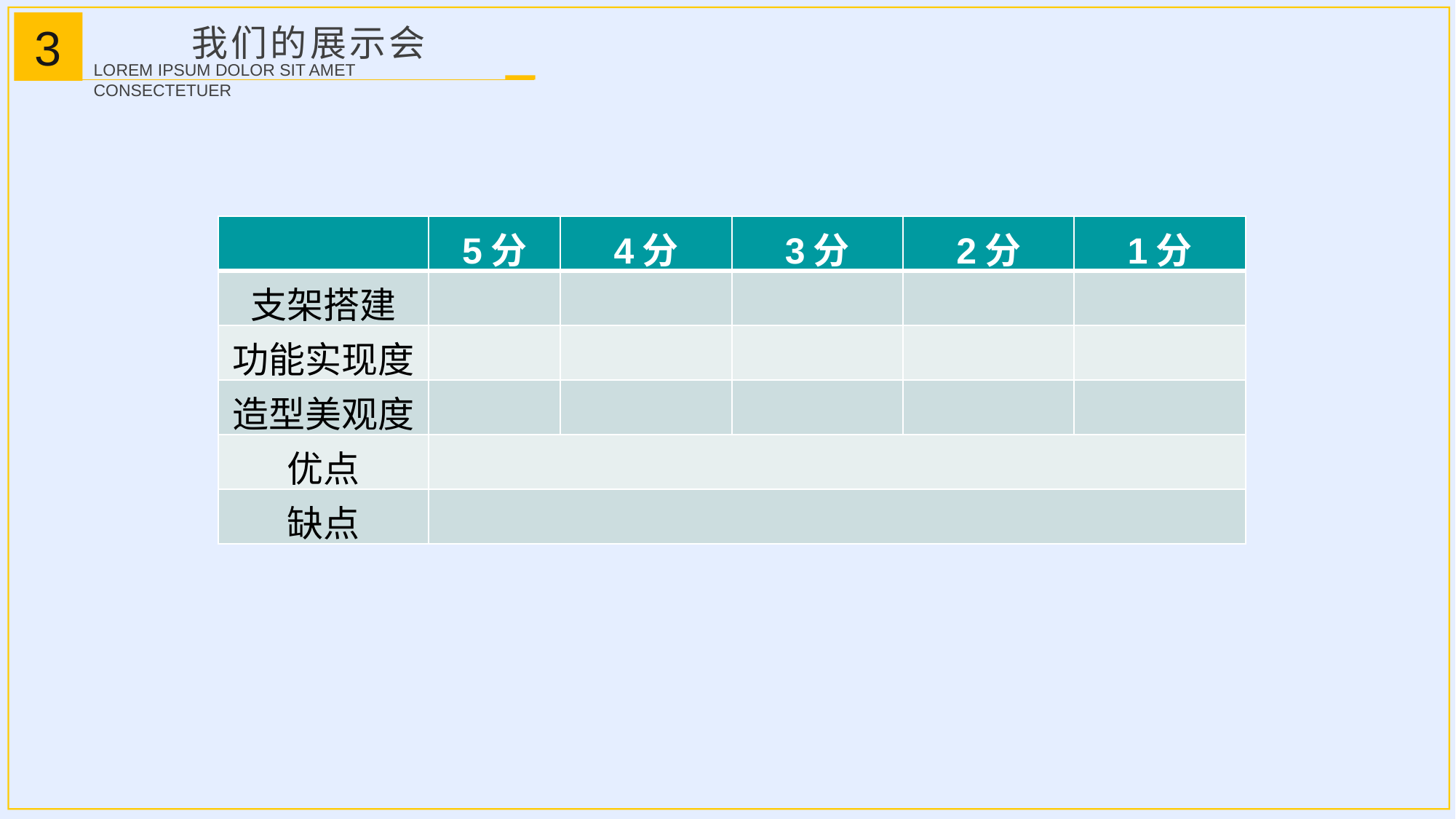

我们的展示会
3
LOREM IPSUM DOLOR SIT AMET CONSECTETUER

|  | 5分 | 4分 | 3分 | 2分 | 1分 |
| --- | --- | --- | --- | --- | --- |
| 支架搭建 |  |  |  |  |  |
| 功能实现度 |  |  |  |  |  |
| 造型美观度 |  |  |  |  |  |
| 优点 |  |  |  |  |  |
| 缺点 |  |  |  |  |  |